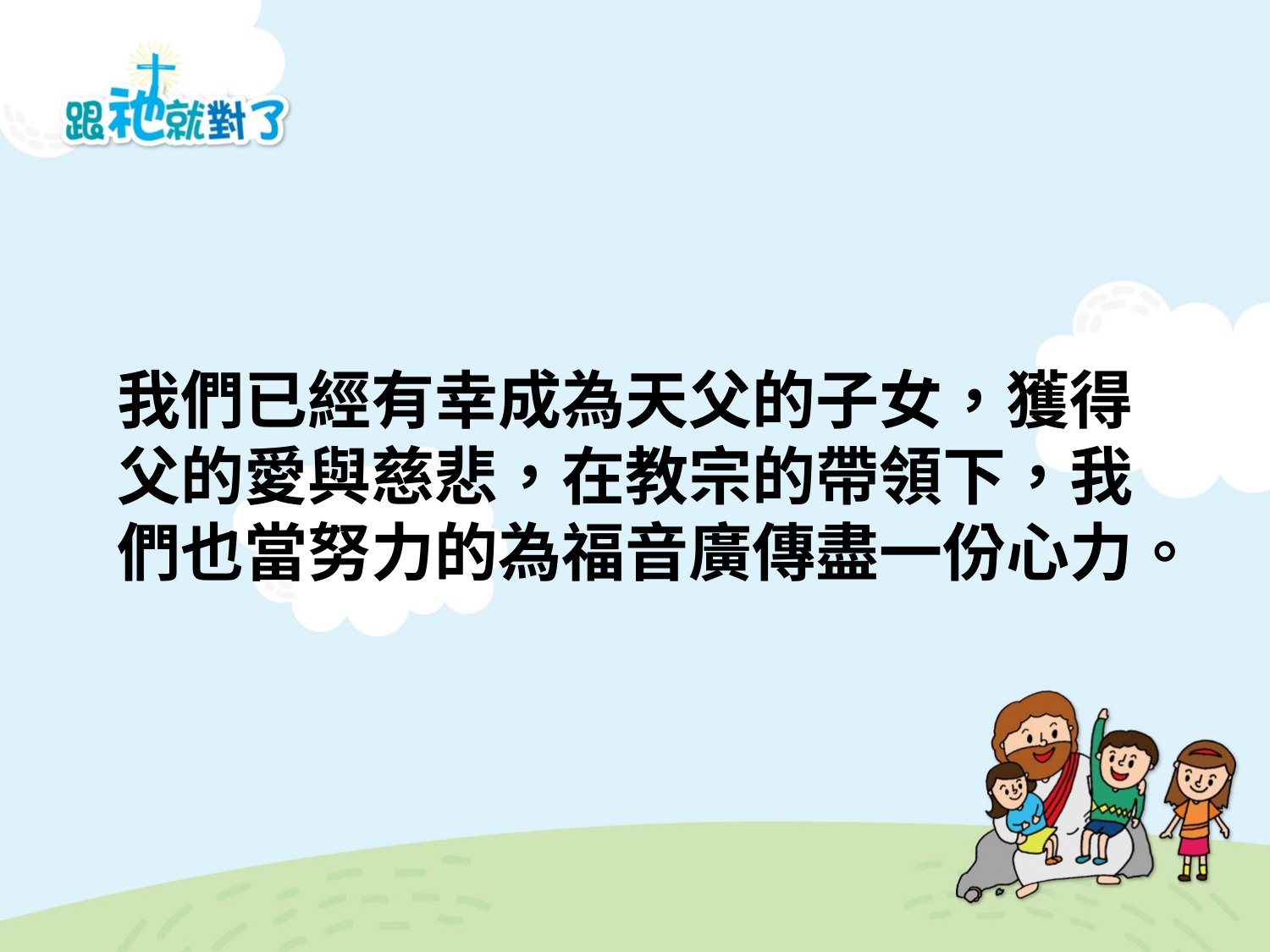

我們已經有幸成為天父的子女，獲得父的愛與慈悲，在教宗的帶領下，我們也當努力的為福音廣傳盡一份心力。